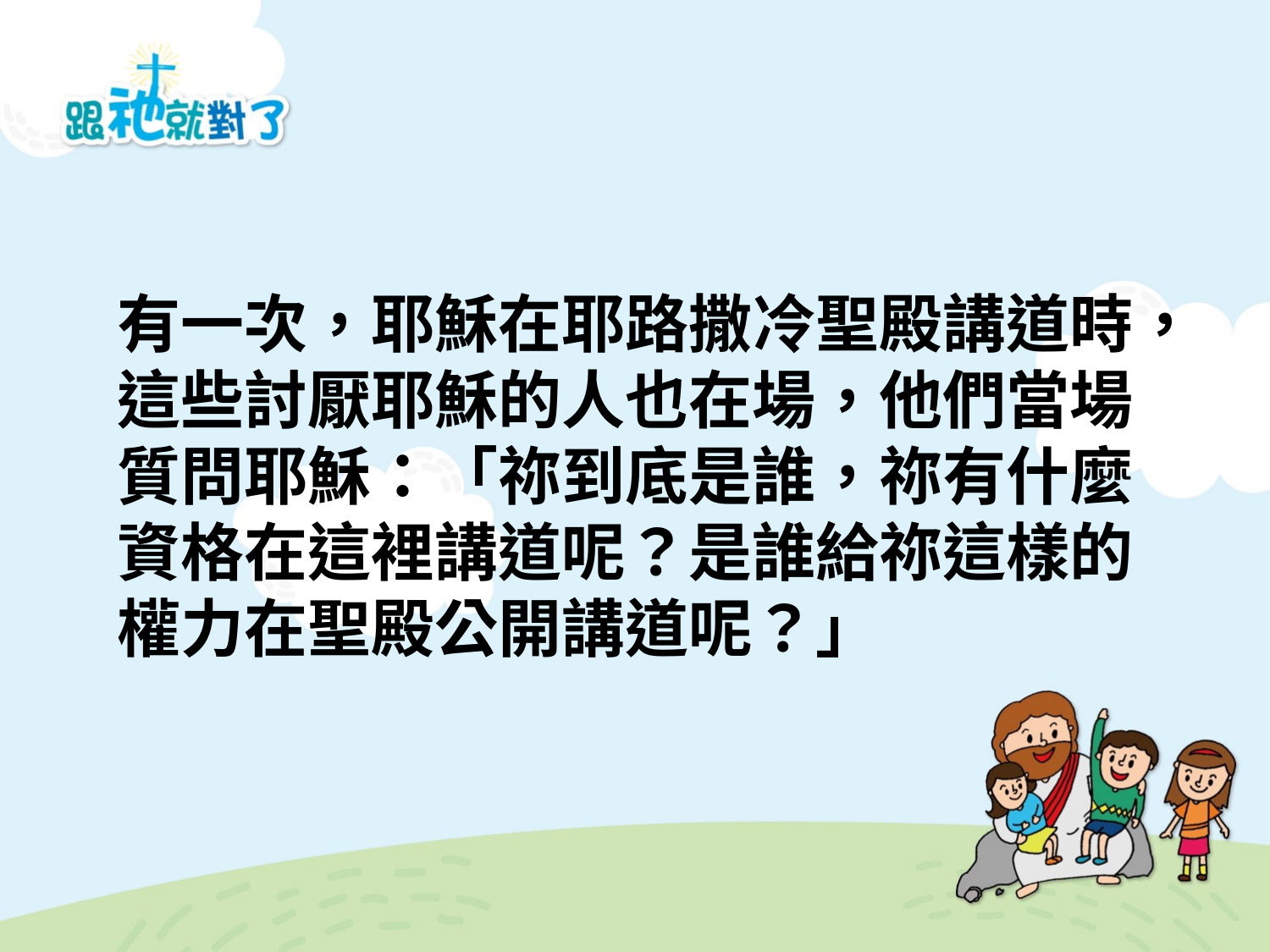

有一次，耶穌在耶路撒冷聖殿講道時，這些討厭耶穌的人也在場，他們當場質問耶穌：「祢到底是誰，祢有什麼資格在這裡講道呢？是誰給祢這樣的權力在聖殿公開講道呢？」